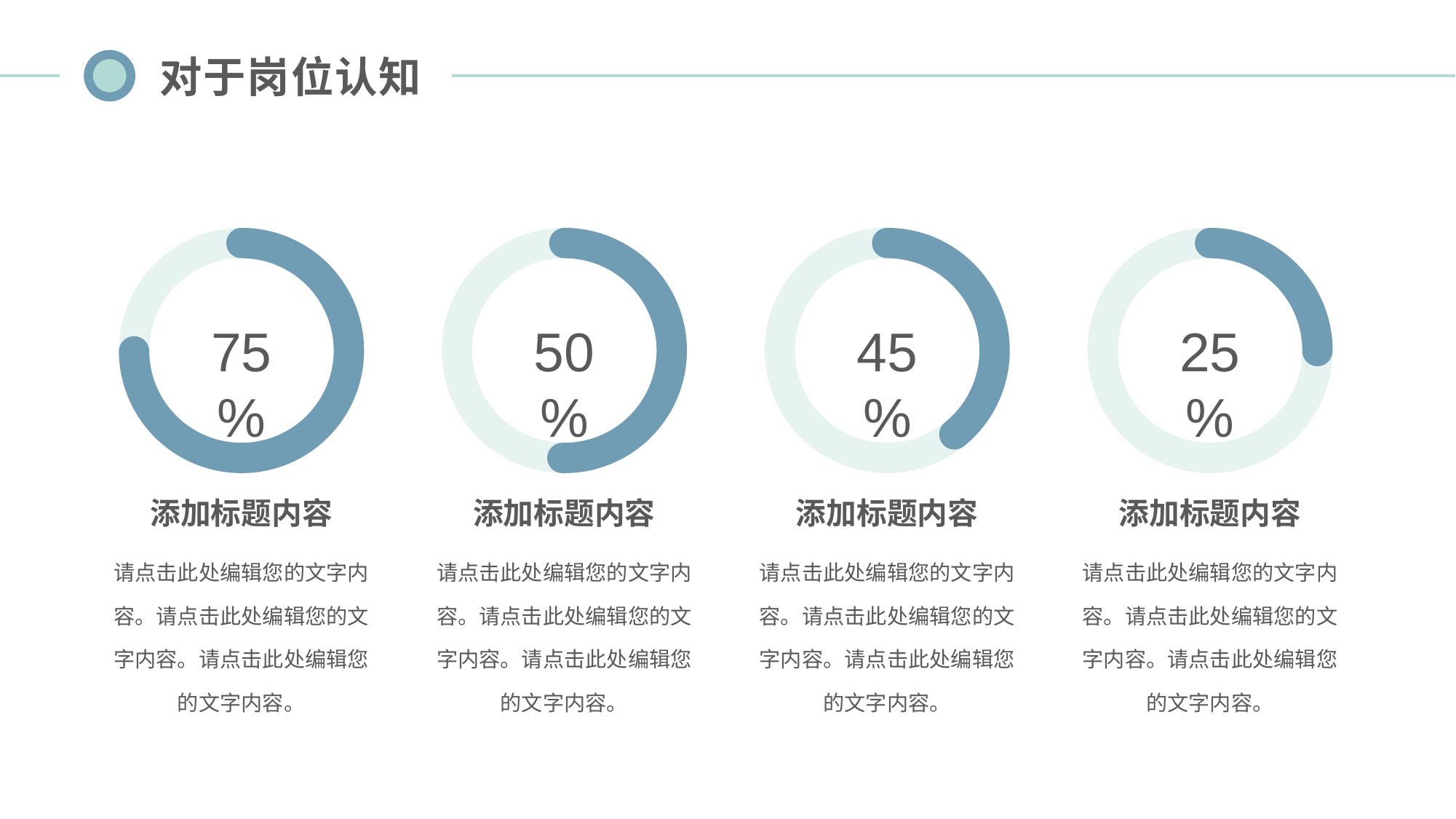

对于岗位认知

75%
添加标题内容
请点击此处编辑您的文字内容。请点击此处编辑您的文字内容。请点击此处编辑您的文字内容。

50%
添加标题内容
请点击此处编辑您的文字内容。请点击此处编辑您的文字内容。请点击此处编辑您的文字内容。

45%
添加标题内容
请点击此处编辑您的文字内容。请点击此处编辑您的文字内容。请点击此处编辑您的文字内容。

25%
添加标题内容
请点击此处编辑您的文字内容。请点击此处编辑您的文字内容。请点击此处编辑您的文字内容。